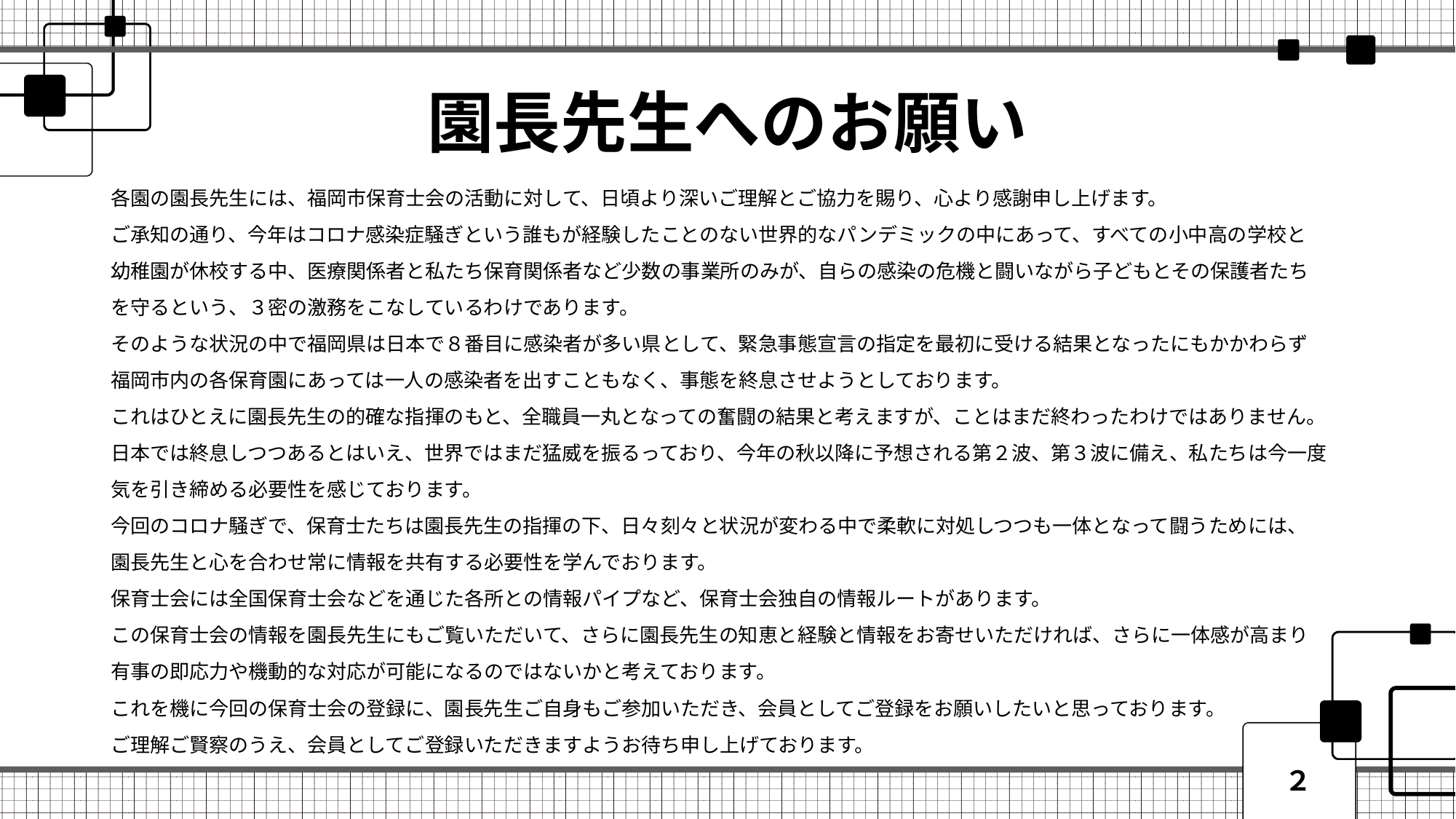

# 園長先生へのお願い
各園の園長先生には、福岡市保育士会の活動に対して、日頃より深いご理解とご協力を賜り、心より感謝申し上げます。
ご承知の通り、今年はコロナ感染症騒ぎという誰もが経験したことのない世界的なパンデミックの中にあって、すべての小中高の学校と
幼稚園が休校する中、医療関係者と私たち保育関係者など少数の事業所のみが、自らの感染の危機と闘いながら子どもとその保護者たち
を守るという、３密の激務をこなしているわけであります。
そのような状況の中で福岡県は日本で８番目に感染者が多い県として、緊急事態宣言の指定を最初に受ける結果となったにもかかわらず
福岡市内の各保育園にあっては一人の感染者を出すこともなく、事態を終息させようとしております。
これはひとえに園長先生の的確な指揮のもと、全職員一丸となっての奮闘の結果と考えますが、ことはまだ終わったわけではありません。
日本では終息しつつあるとはいえ、世界ではまだ猛威を振るっており、今年の秋以降に予想される第２波、第３波に備え、私たちは今一度
気を引き締める必要性を感じております。
今回のコロナ騒ぎで、保育士たちは園長先生の指揮の下、日々刻々と状況が変わる中で柔軟に対処しつつも一体となって闘うためには、
園長先生と心を合わせ常に情報を共有する必要性を学んでおります。
保育士会には全国保育士会などを通じた各所との情報パイプなど、保育士会独自の情報ルートがあります。
この保育士会の情報を園長先生にもご覧いただいて、さらに園長先生の知恵と経験と情報をお寄せいただければ、さらに一体感が高まり
有事の即応力や機動的な対応が可能になるのではないかと考えております。
これを機に今回の保育士会の登録に、園長先生ご自身もご参加いただき、会員としてご登録をお願いしたいと思っております。
ご理解ご賢察のうえ、会員としてご登録いただきますようお待ち申し上げております。
２